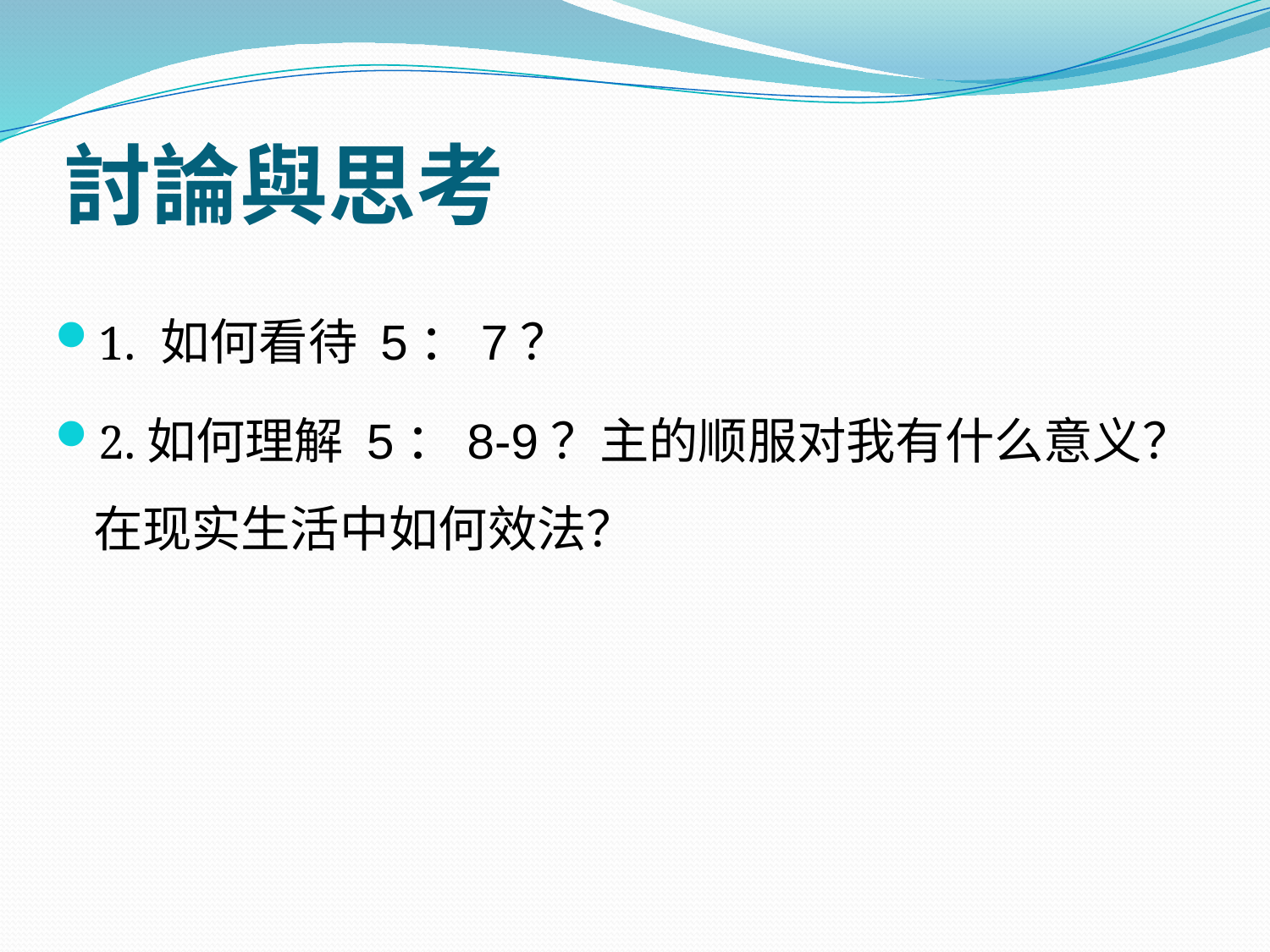

# 討論與思考
1. 如何看待 5：7？
2.如何理解 5：8-9？主的顺服对我有什么意义？在现实生活中如何效法？